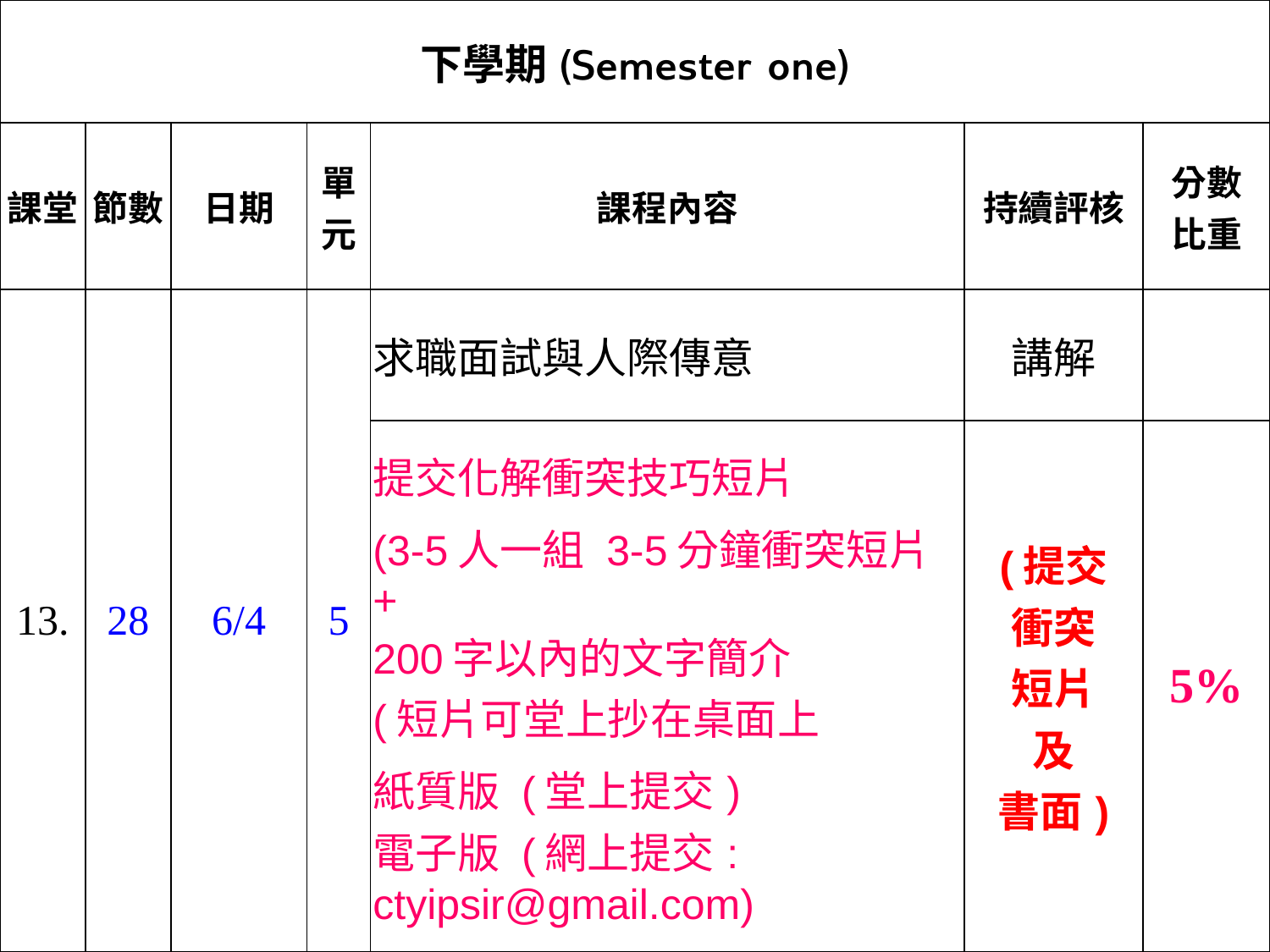

| 下學期(Semester one) |  |  |  |  |  |  |
| --- | --- | --- | --- | --- | --- | --- |
| 課堂 | 節數 | 日期 | 單元 | 課程內容 | 持續評核 | 分數 比重 |
| 13. | 28 | 6/4 | 5 | 求職面試與人際傳意 | 講解 |  |
|  |  |  |  | 提交化解衝突技巧短片 (3-5人一組 3-5分鐘衝突短片 + 200字以內的文字簡介 (短片可堂上抄在桌面上 紙質版 (堂上提交) 電子版 (網上提交: ctyipsir@gmail.com) | (提交 衝突 短片 及 書面) | 5% |